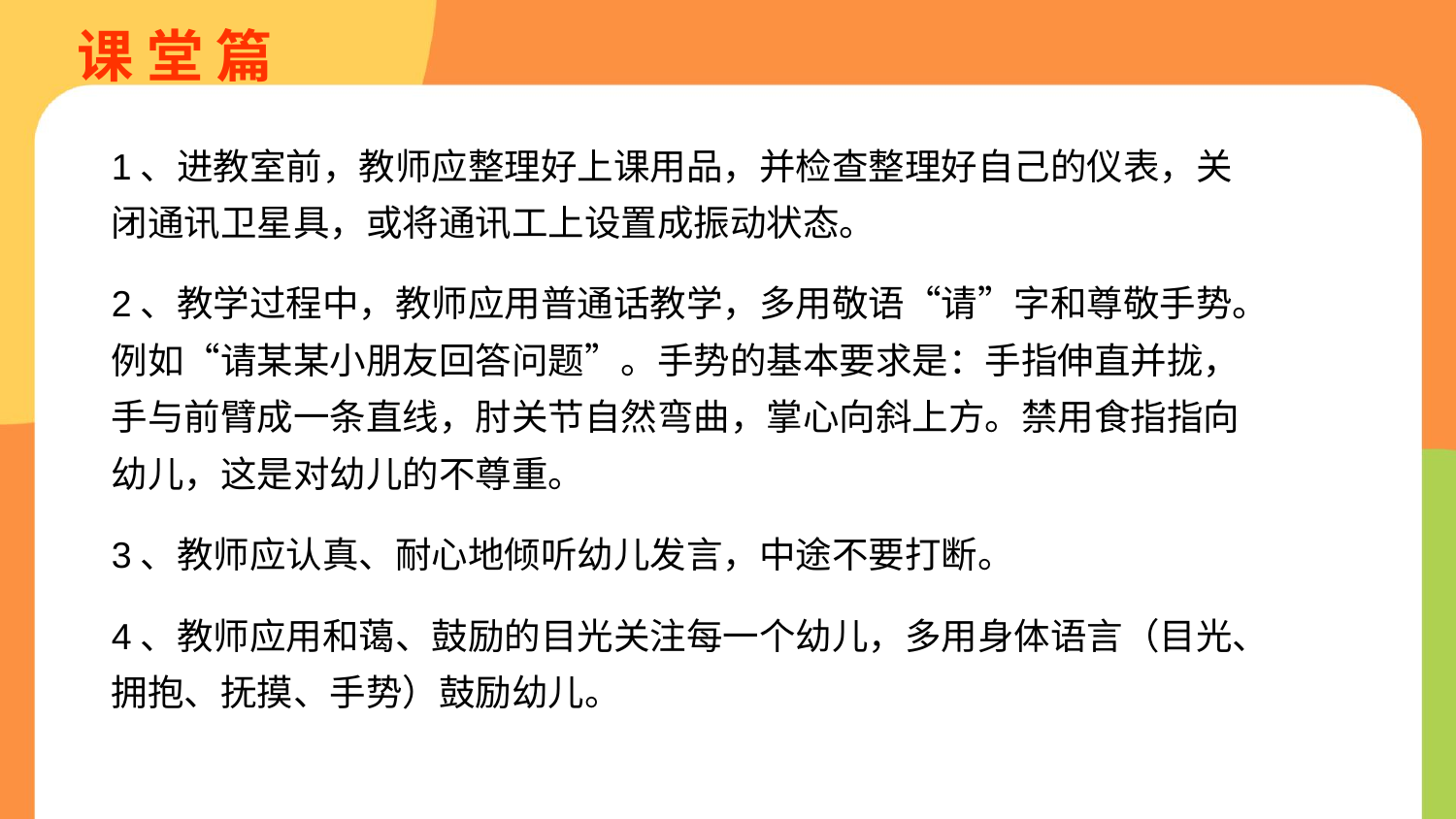

课 堂 篇
1、进教室前，教师应整理好上课用品，并检查整理好自己的仪表，关闭通讯卫星具，或将通讯工上设置成振动状态。
2、教学过程中，教师应用普通话教学，多用敬语“请”字和尊敬手势。例如“请某某小朋友回答问题”。手势的基本要求是：手指伸直并拢，手与前臂成一条直线，肘关节自然弯曲，掌心向斜上方。禁用食指指向幼儿，这是对幼儿的不尊重。
3、教师应认真、耐心地倾听幼儿发言，中途不要打断。
4、教师应用和蔼、鼓励的目光关注每一个幼儿，多用身体语言（目光、拥抱、抚摸、手势）鼓励幼儿。